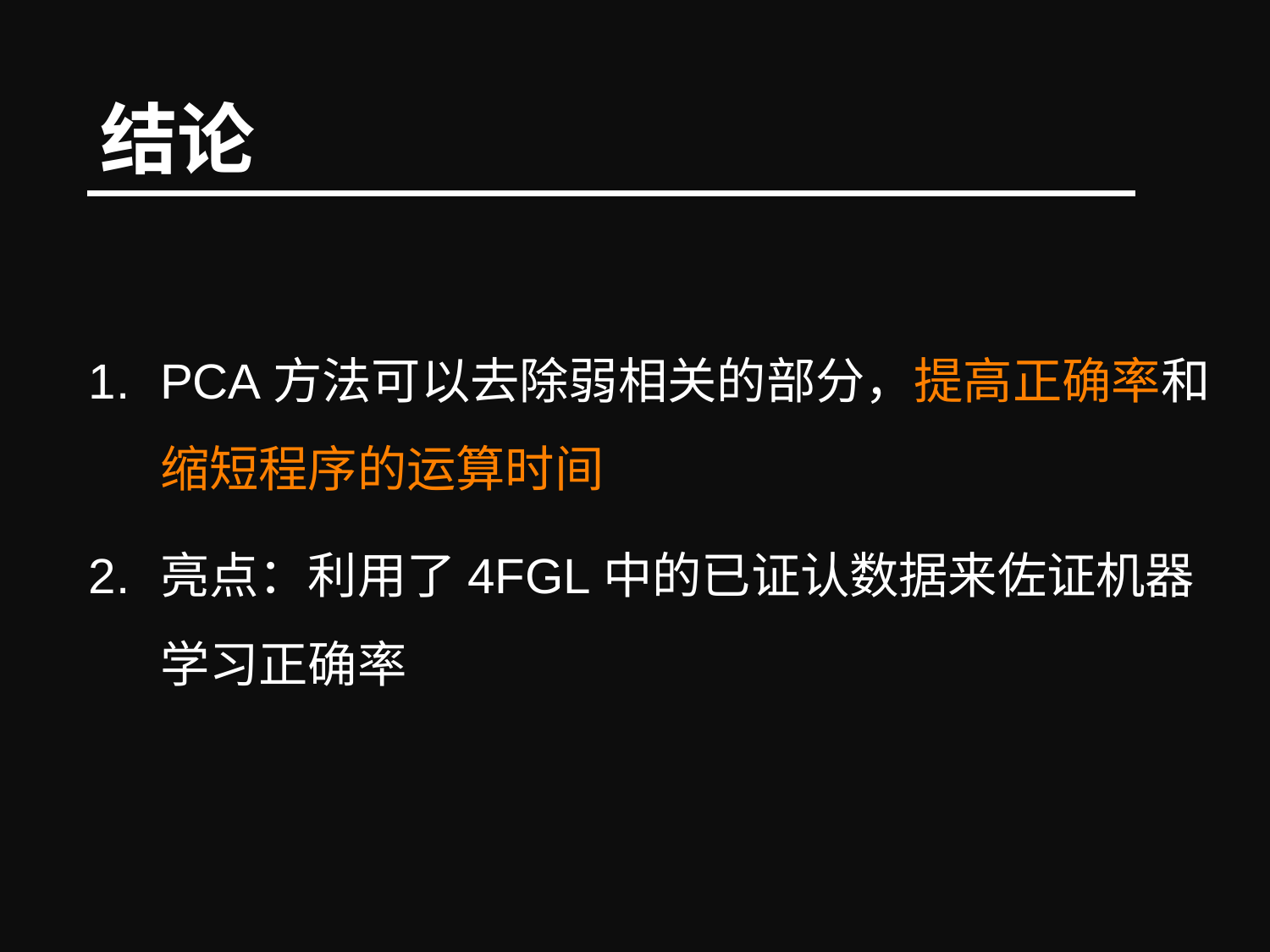

# 结论
PCA方法可以去除弱相关的部分，提高正确率和缩短程序的运算时间
亮点：利用了4FGL中的已证认数据来佐证机器学习正确率